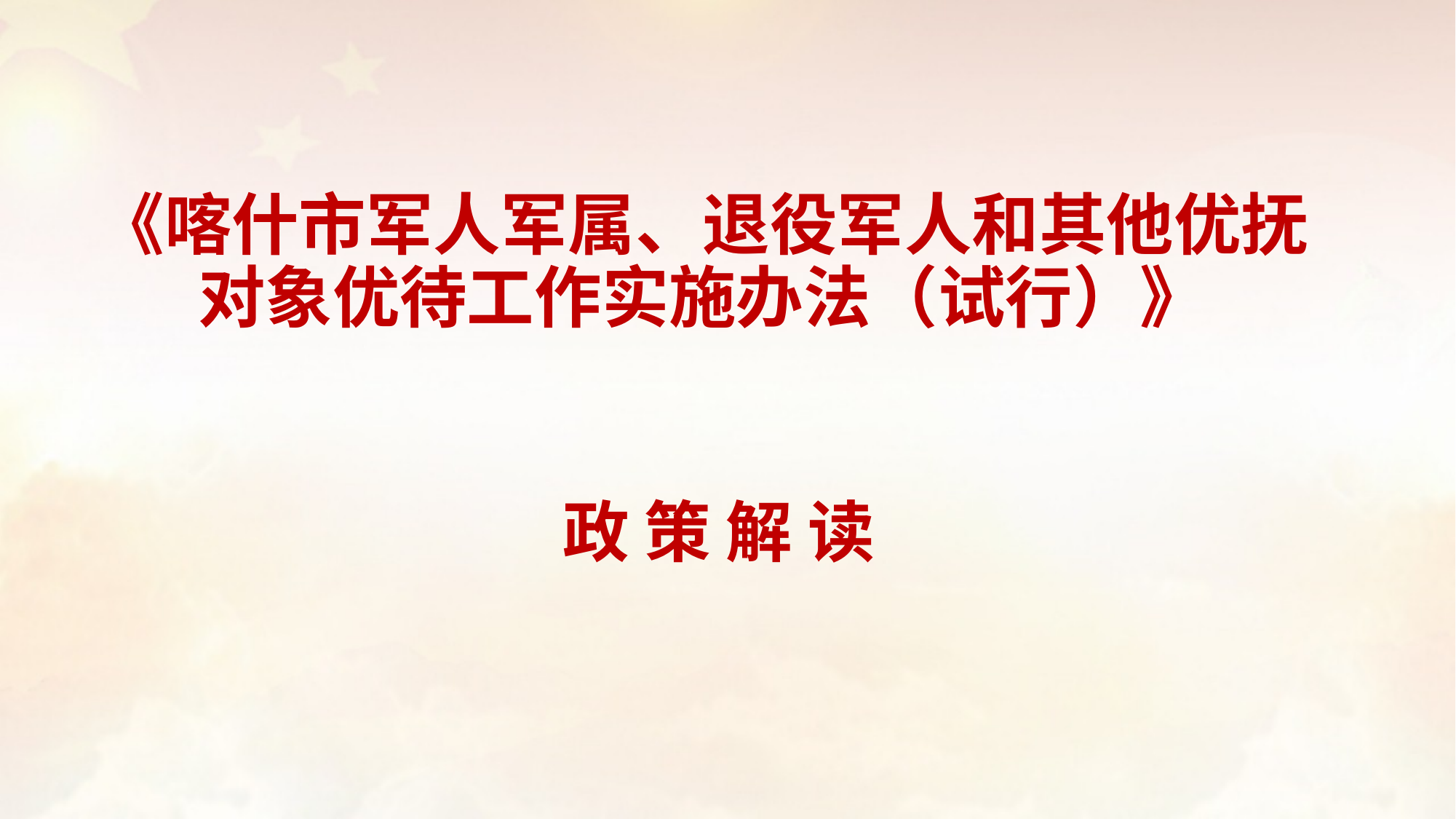

# 《喀什市军人军属、退役军人和其他优抚 对象优待工作实施办法（试行）》

政 策 解 读